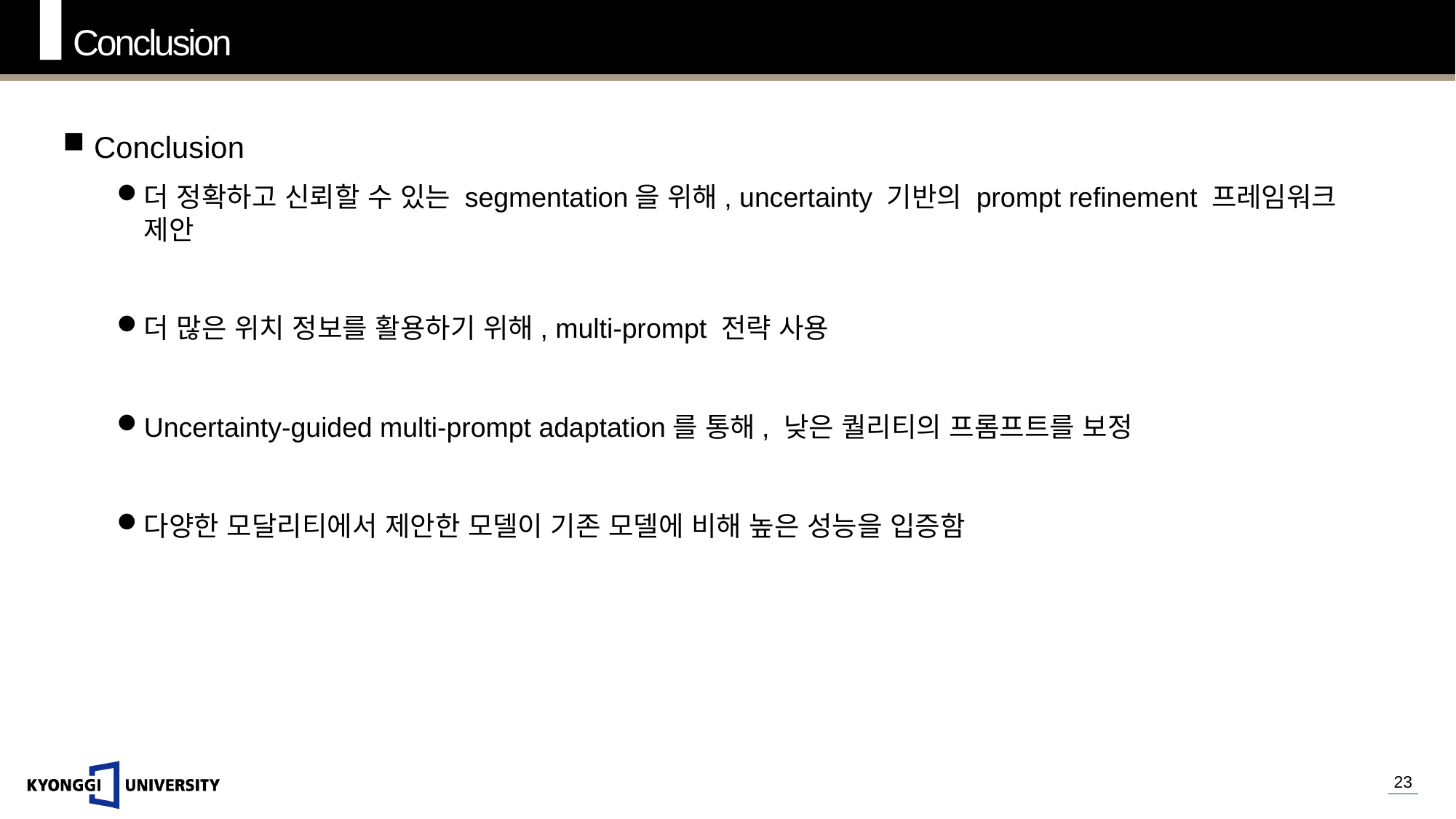

Conclusion
Conclusion
더 정확하고 신뢰할 수 있는 segmentation을 위해, uncertainty 기반의 prompt refinement 프레임워크 제안

더 많은 위치 정보를 활용하기 위해, multi-prompt 전략 사용

Uncertainty-guided multi-prompt adaptation를 통해, 낮은 퀄리티의 프롬프트를 보정

다양한 모달리티에서 제안한 모델이 기존 모델에 비해 높은 성능을 입증함